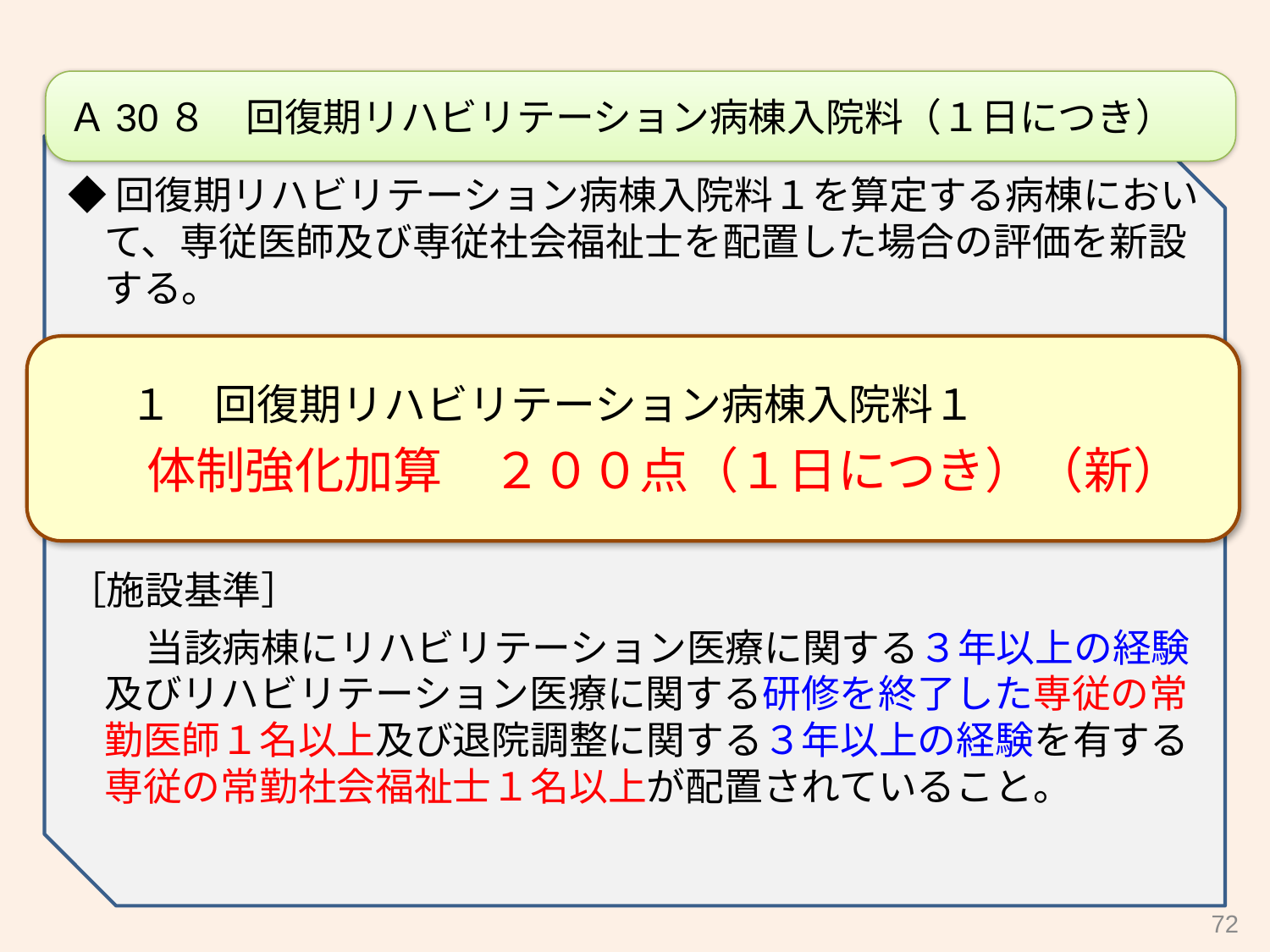

Ａ30８　回復期リハビリテーション病棟入院料（１日につき）
◆回復期リハビリテーション病棟入院料１を算定する病棟において、専従医師及び専従社会福祉士を配置した場合の評価を新設する。

１　回復期リハビリテーション病棟入院料１
　体制強化加算　２００点（１日につき）（新）

［施設基準］
　　当該病棟にリハビリテーション医療に関する３年以上の経験及びリハビリテーション医療に関する研修を終了した専従の常勤医師１名以上及び退院調整に関する３年以上の経験を有する専従の常勤社会福祉士１名以上が配置されていること。

72